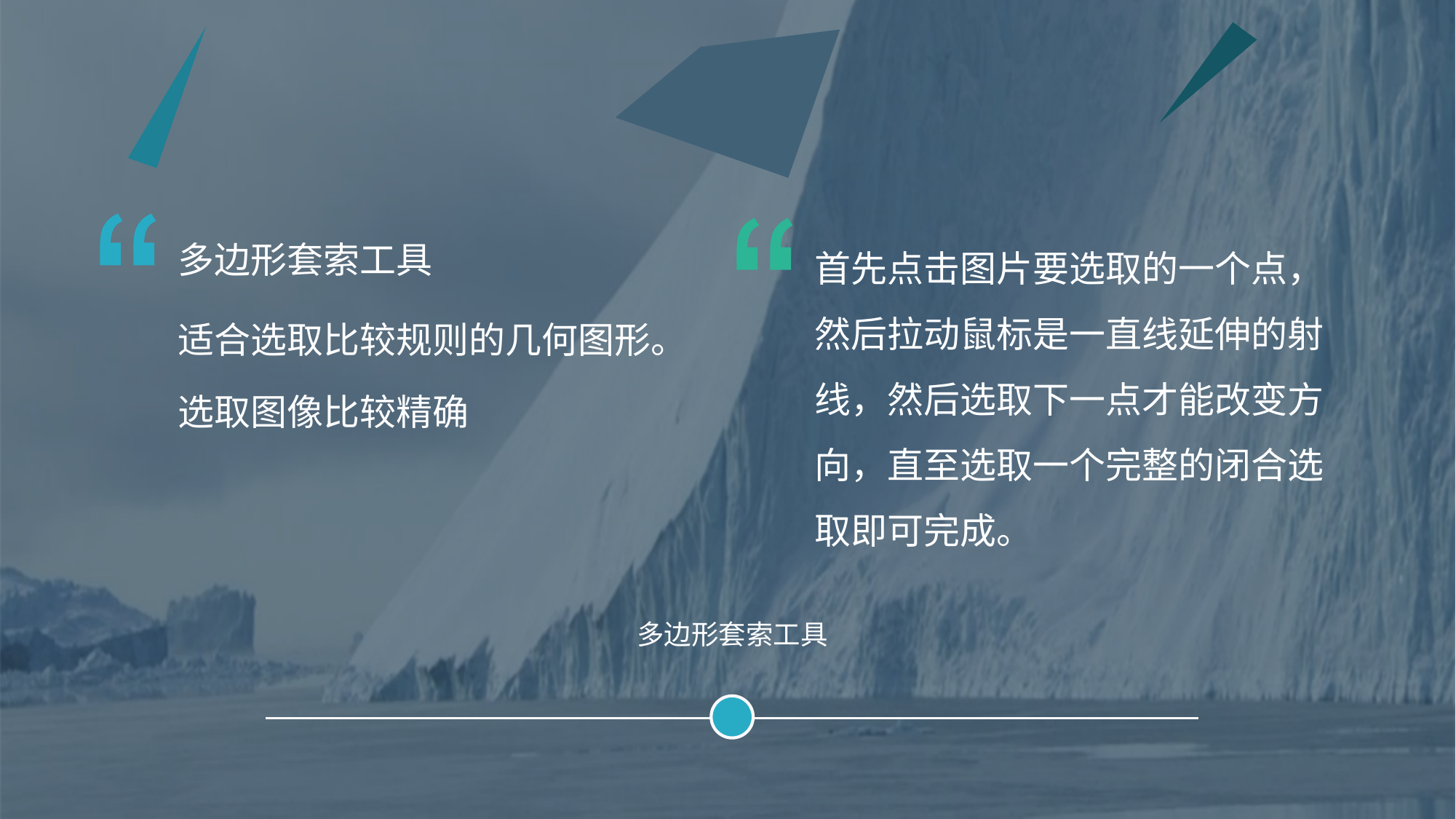

多边形套索工具
适合选取比较规则的几何图形。
选取图像比较精确
首先点击图片要选取的一个点，然后拉动鼠标是一直线延伸的射线，然后选取下一点才能改变方向，直至选取一个完整的闭合选取即可完成。

多边形套索工具